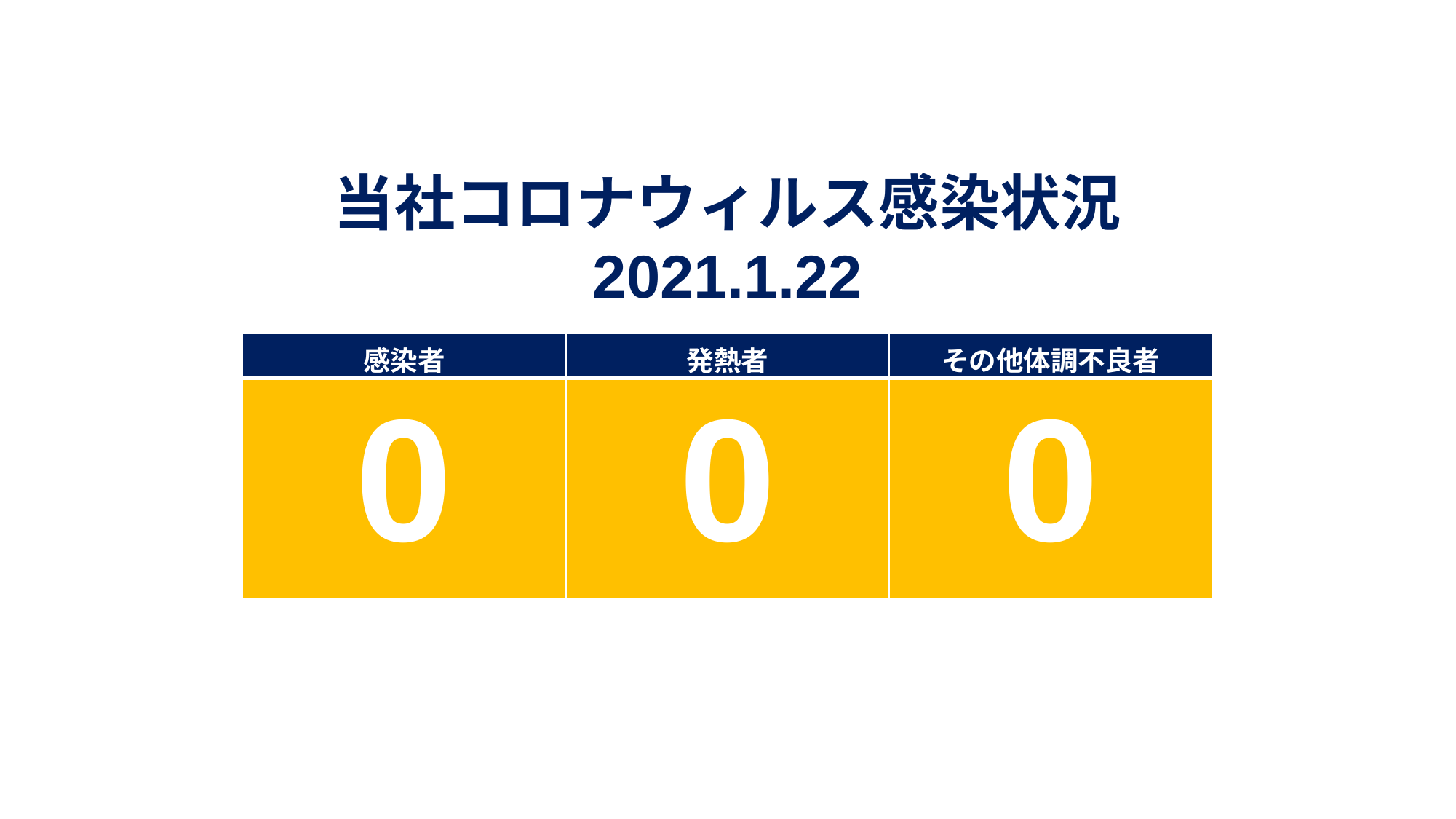

当社コロナウィルス感染状況
2021.1.22
| 感染者 | 発熱者 | その他体調不良者 |
| --- | --- | --- |
| 0 | 0 | 0 |